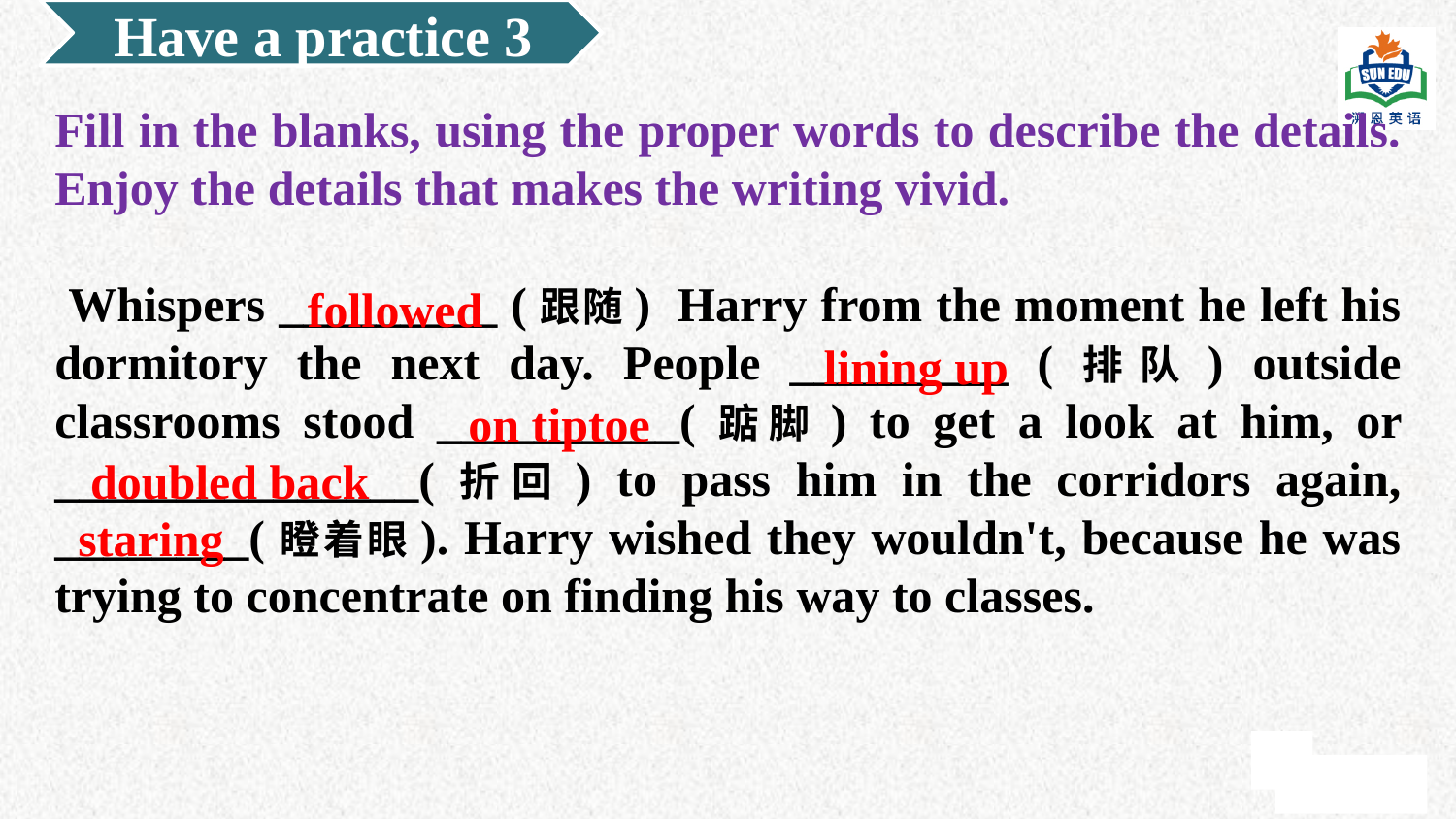

Have a practice 3

Fill in the blanks, using the proper words to describe the details. Enjoy the details that makes the writing vivid.

 Whispers _________ (跟随)  Harry from the moment he left his dormitory the next day. People _________ (排队) outside classrooms stood __________(踮脚) to get a look at him, or _______________(折回) to pass him in the corridors again, ________(瞪着眼). Harry wished they wouldn't, because he was trying to concentrate on finding his way to classes.

followed
lining up
on tiptoe
doubled back
staring